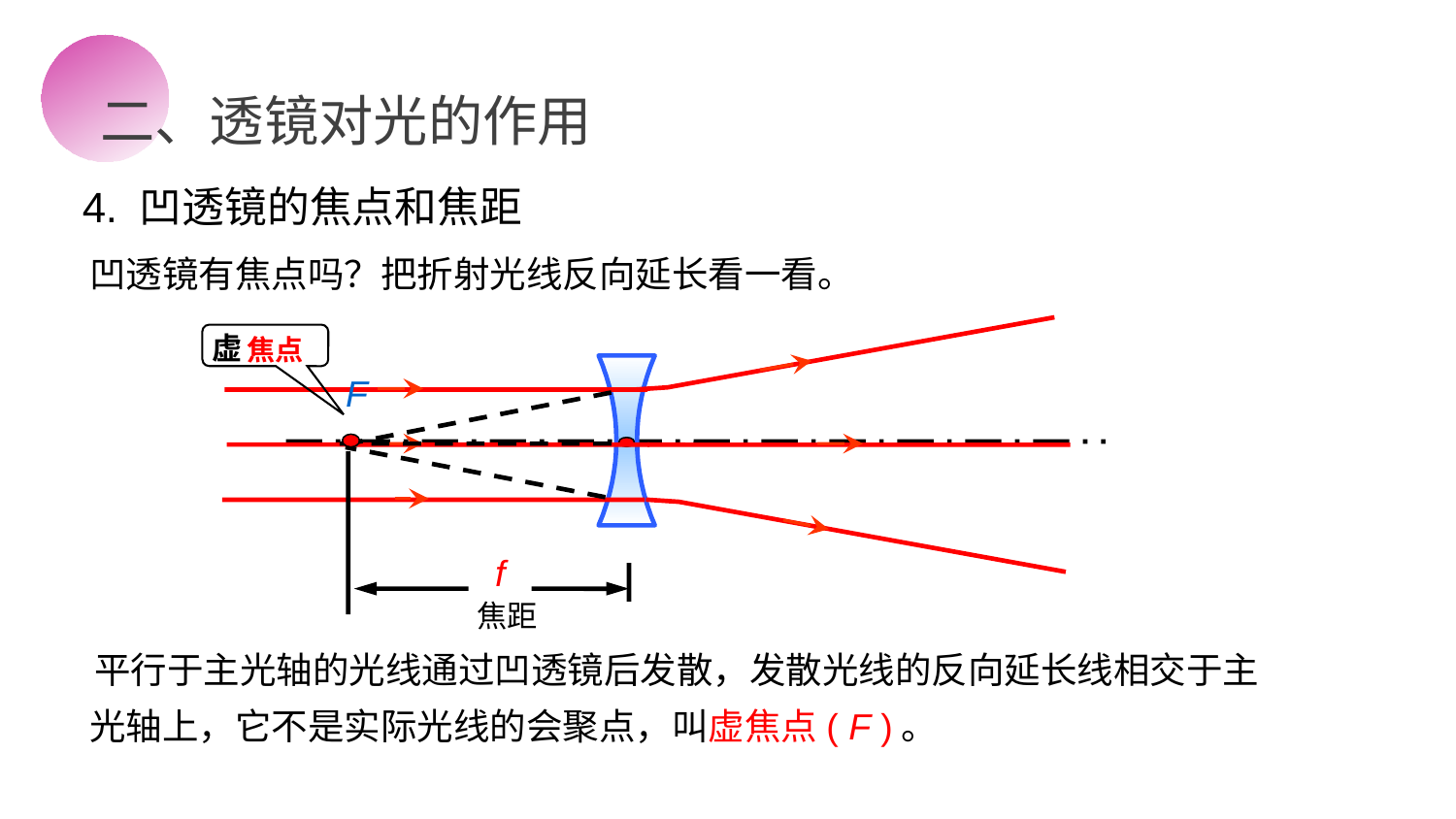

二、透镜对光的作用
4. 凹透镜的焦点和焦距
凹透镜有焦点吗？把折射光线反向延长看一看。

虚
  焦点

F

f

焦距
平行于主光轴的光线通过凹透镜后发散，发散光线的反向延长线相交于主光轴上，它不是实际光线的会聚点，叫虚焦点( F )。